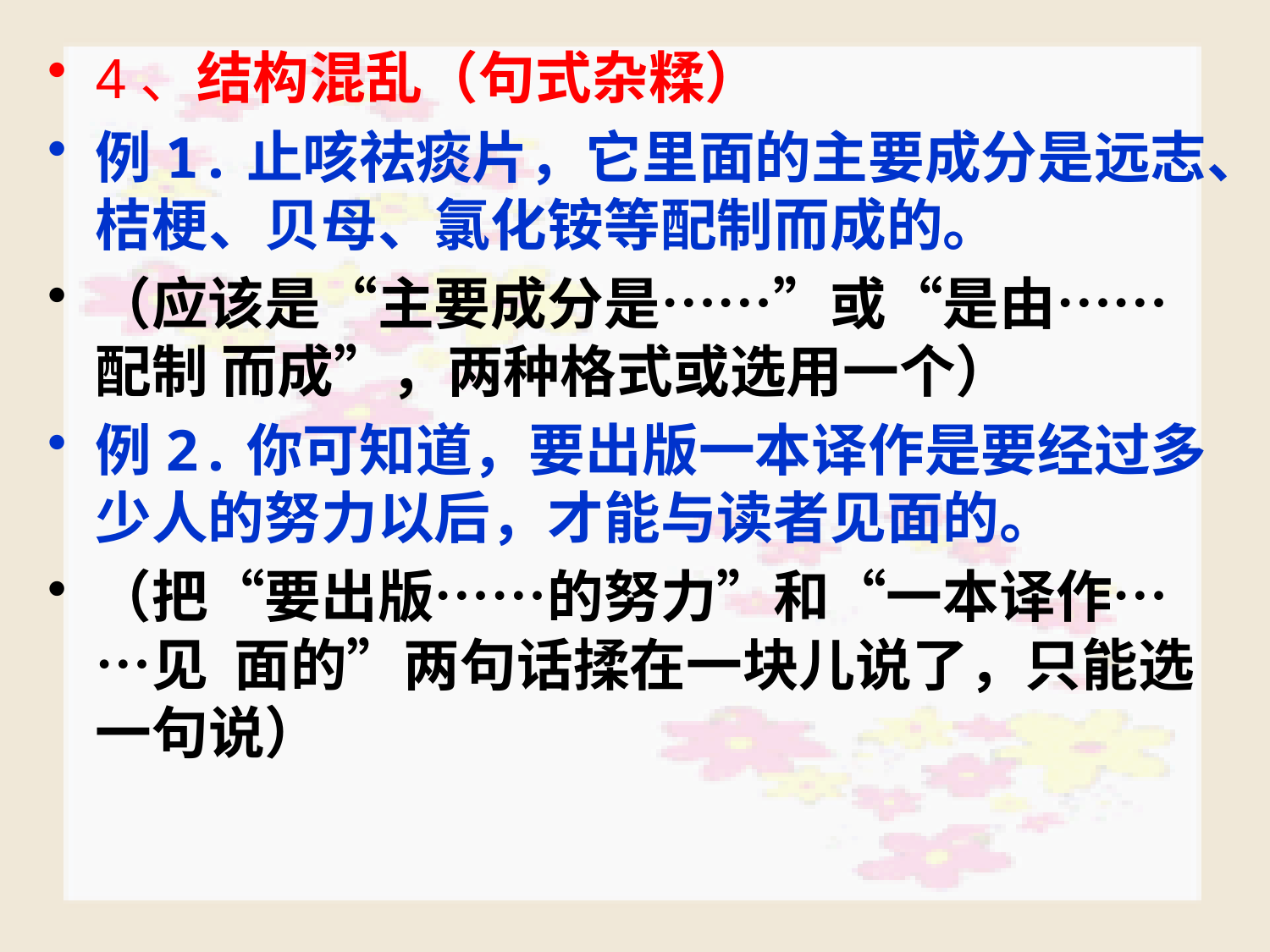

# 4、结构混乱（句式杂糅）
例1.止咳祛痰片，它里面的主要成分是远志、桔梗、贝母、氯化铵等配制而成的。
（应该是“主要成分是……”或“是由……配制 而成”，两种格式或选用一个）
例2.你可知道，要出版一本译作是要经过多少人的努力以后，才能与读者见面的。
（把“要出版……的努力”和“一本译作……见  面的”两句话揉在一块儿说了，只能选一句说）